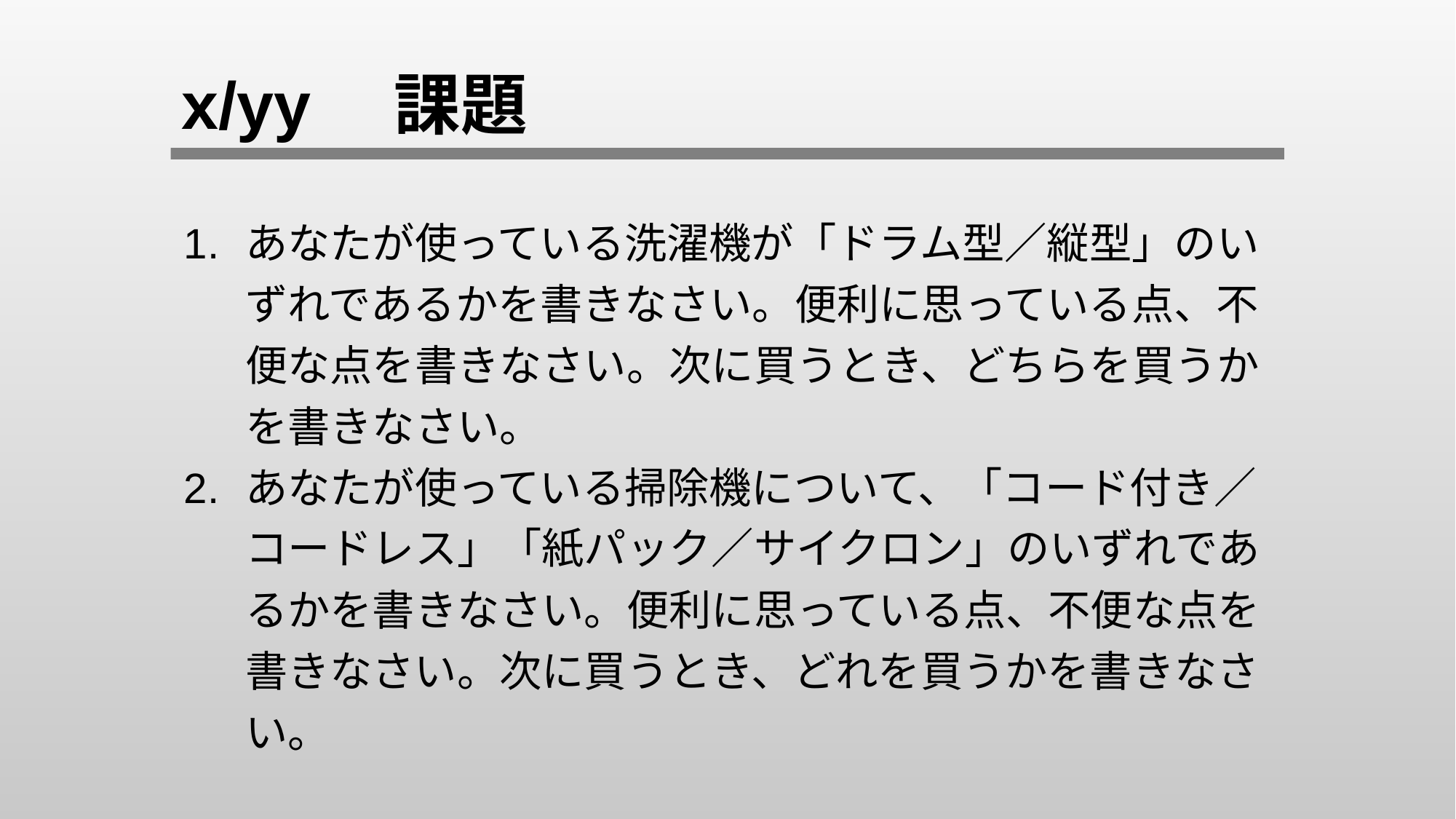

# x/yy　課題
あなたが使っている洗濯機が「ドラム型／縦型」のいずれであるかを書きなさい。便利に思っている点、不便な点を書きなさい。次に買うとき、どちらを買うかを書きなさい。
あなたが使っている掃除機について、「コード付き／コードレス」「紙パック／サイクロン」のいずれであるかを書きなさい。便利に思っている点、不便な点を書きなさい。次に買うとき、どれを買うかを書きなさい。